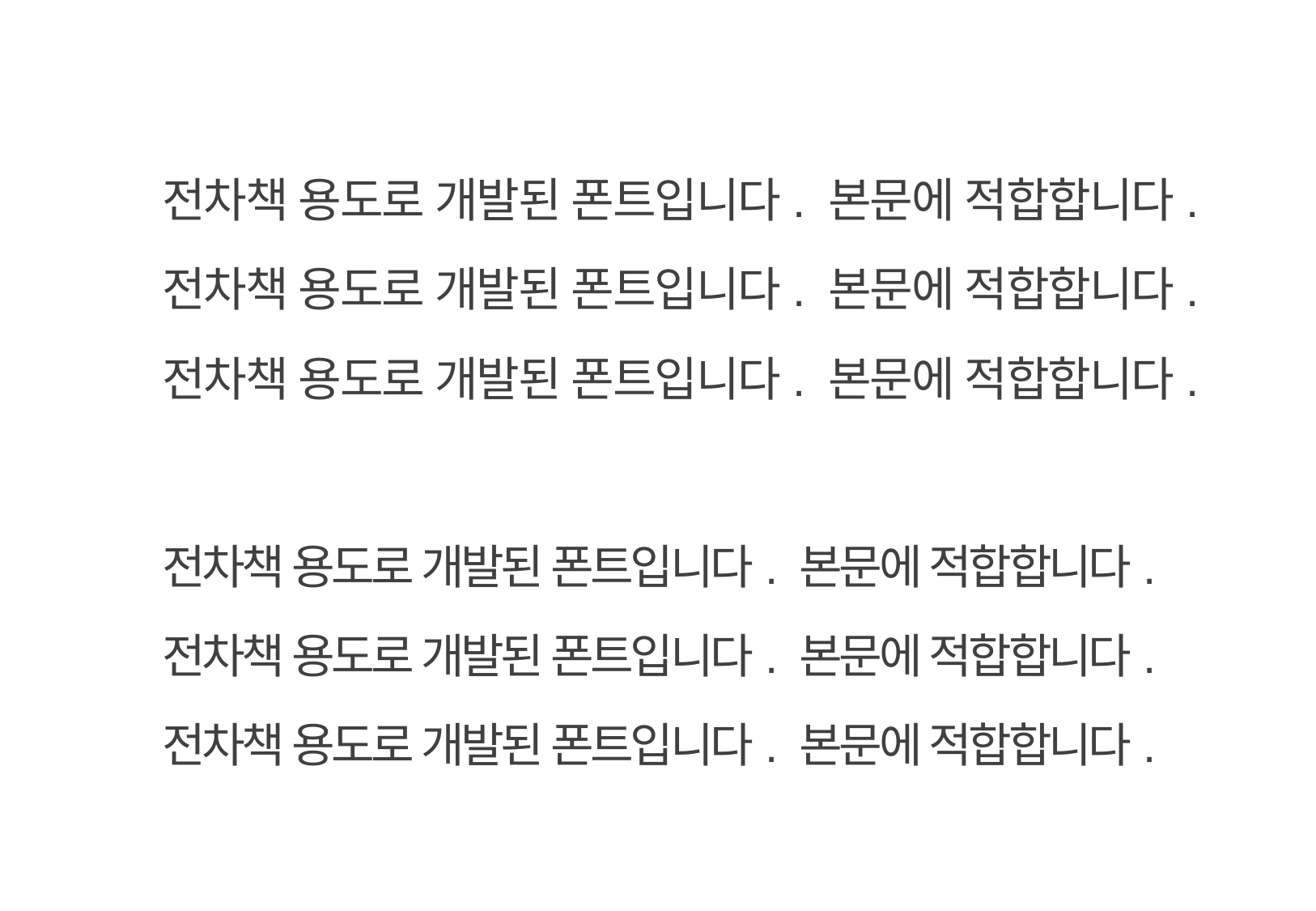

전차책 용도로 개발된 폰트입니다. 본문에 적합합니다.
전차책 용도로 개발된 폰트입니다. 본문에 적합합니다.
전차책 용도로 개발된 폰트입니다. 본문에 적합합니다.
전차책 용도로 개발된 폰트입니다. 본문에 적합합니다.
전차책 용도로 개발된 폰트입니다. 본문에 적합합니다.
전차책 용도로 개발된 폰트입니다. 본문에 적합합니다.